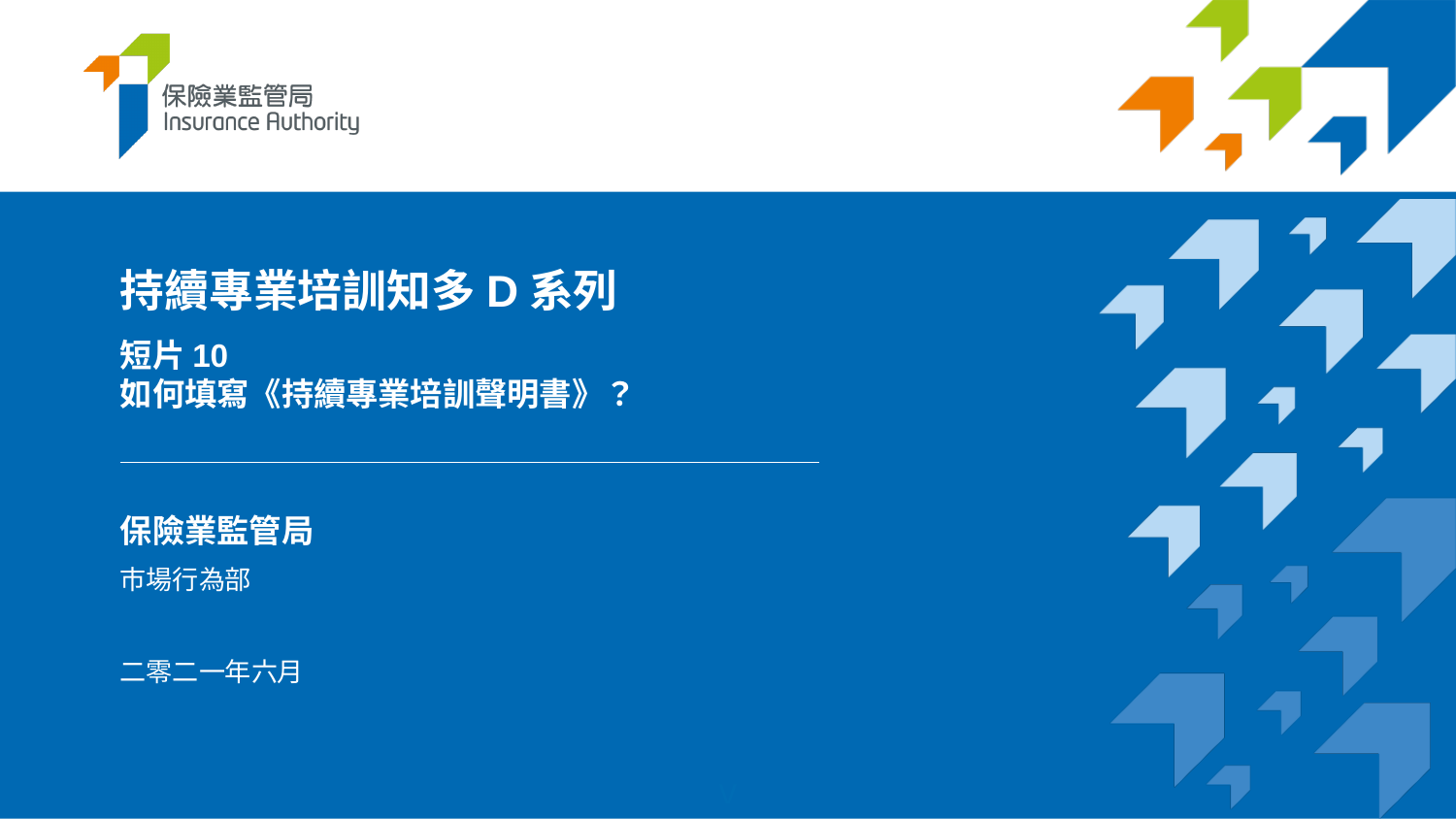

持續專業培訓知多D系列
短片10
如何填寫《持續專業培訓聲明書》？
保險業監管局
市場行為部
二零二一年六月